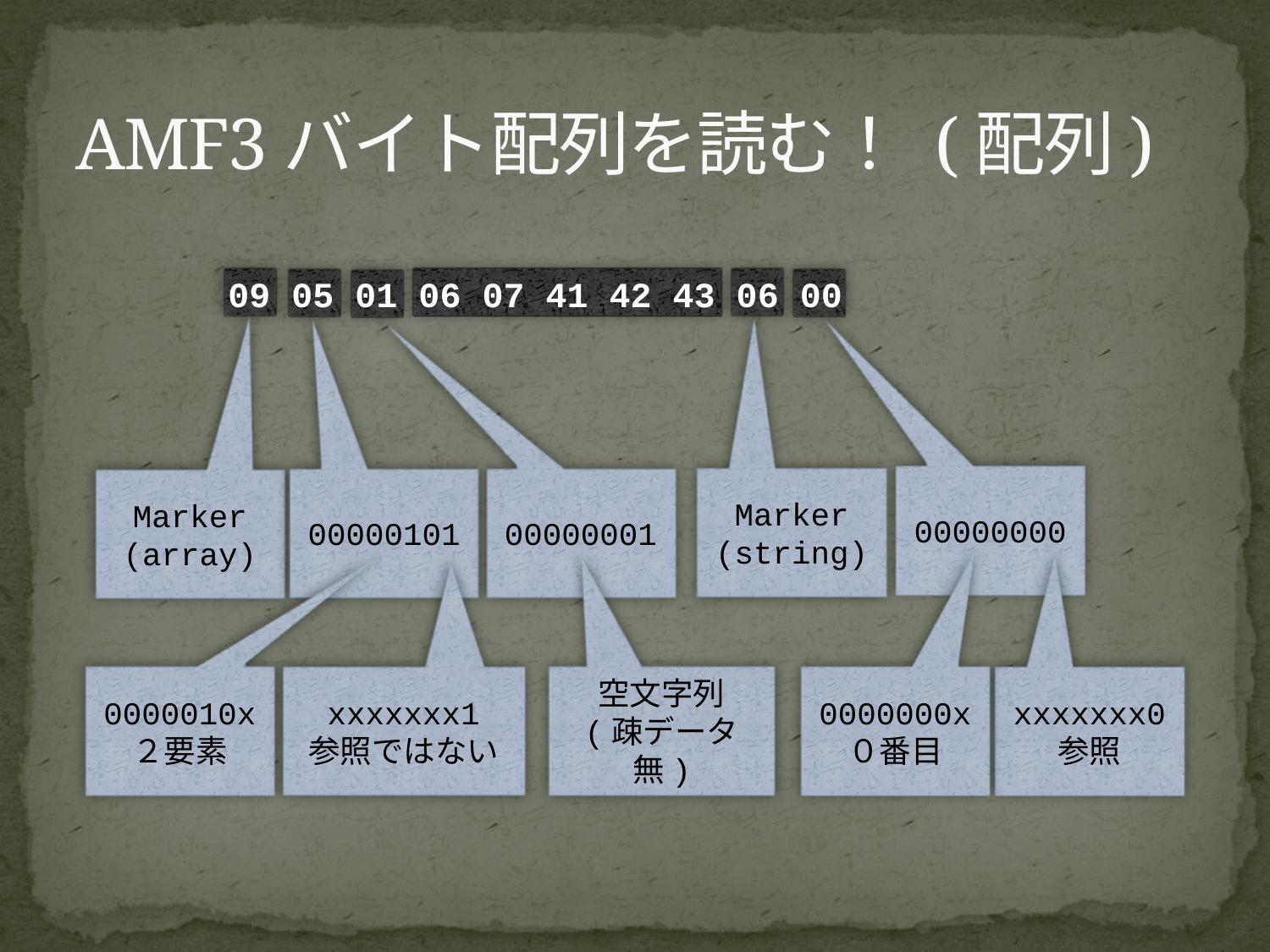

# AMF3バイト配列を読む！ (配列)
09 05 01 06 07 41 42 43 06 00

00000000
Marker
(string)
00000101
00000001
Marker
(array)
0000010x
２要素
xxxxxxx1
参照ではない
空文字列
(疎データ無)
0000000x
０番目
xxxxxxx0
参照